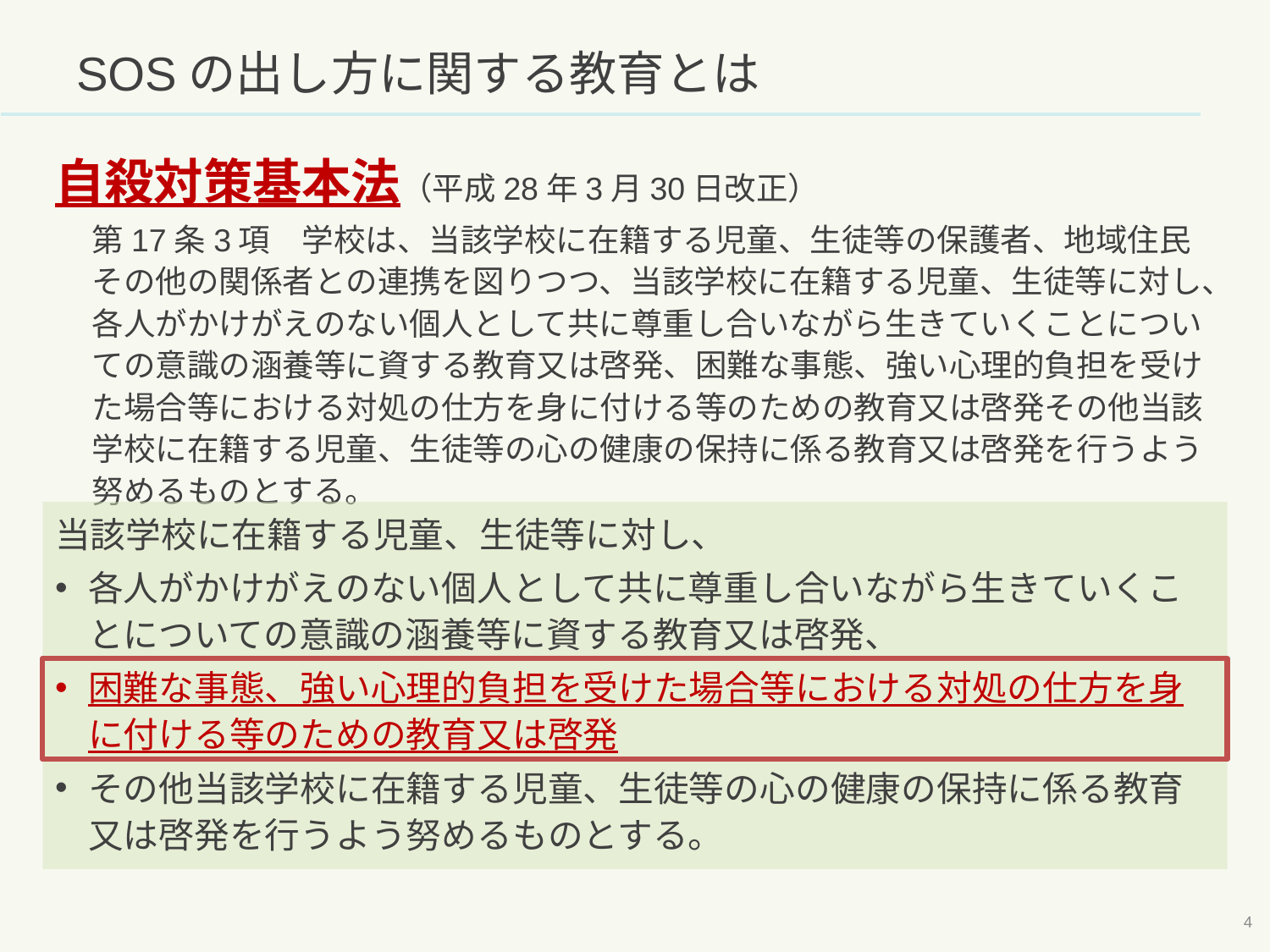

# SOSの出し方に関する教育とは
自殺対策基本法（平成28年3月30日改正）
第17条3項　学校は、当該学校に在籍する児童、生徒等の保護者、地域住民その他の関係者との連携を図りつつ、当該学校に在籍する児童、生徒等に対し、各人がかけがえのない個人として共に尊重し合いながら生きていくことについての意識の涵養等に資する教育又は啓発、困難な事態、強い心理的負担を受けた場合等における対処の仕方を身に付ける等のための教育又は啓発その他当該学校に在籍する児童、生徒等の心の健康の保持に係る教育又は啓発を行うよう努めるものとする。
当該学校に在籍する児童、生徒等に対し、
各人がかけがえのない個人として共に尊重し合いながら生きていくことについての意識の涵養等に資する教育又は啓発、
困難な事態、強い心理的負担を受けた場合等における対処の仕方を身に付ける等のための教育又は啓発
その他当該学校に在籍する児童、生徒等の心の健康の保持に係る教育又は啓発を行うよう努めるものとする。

4